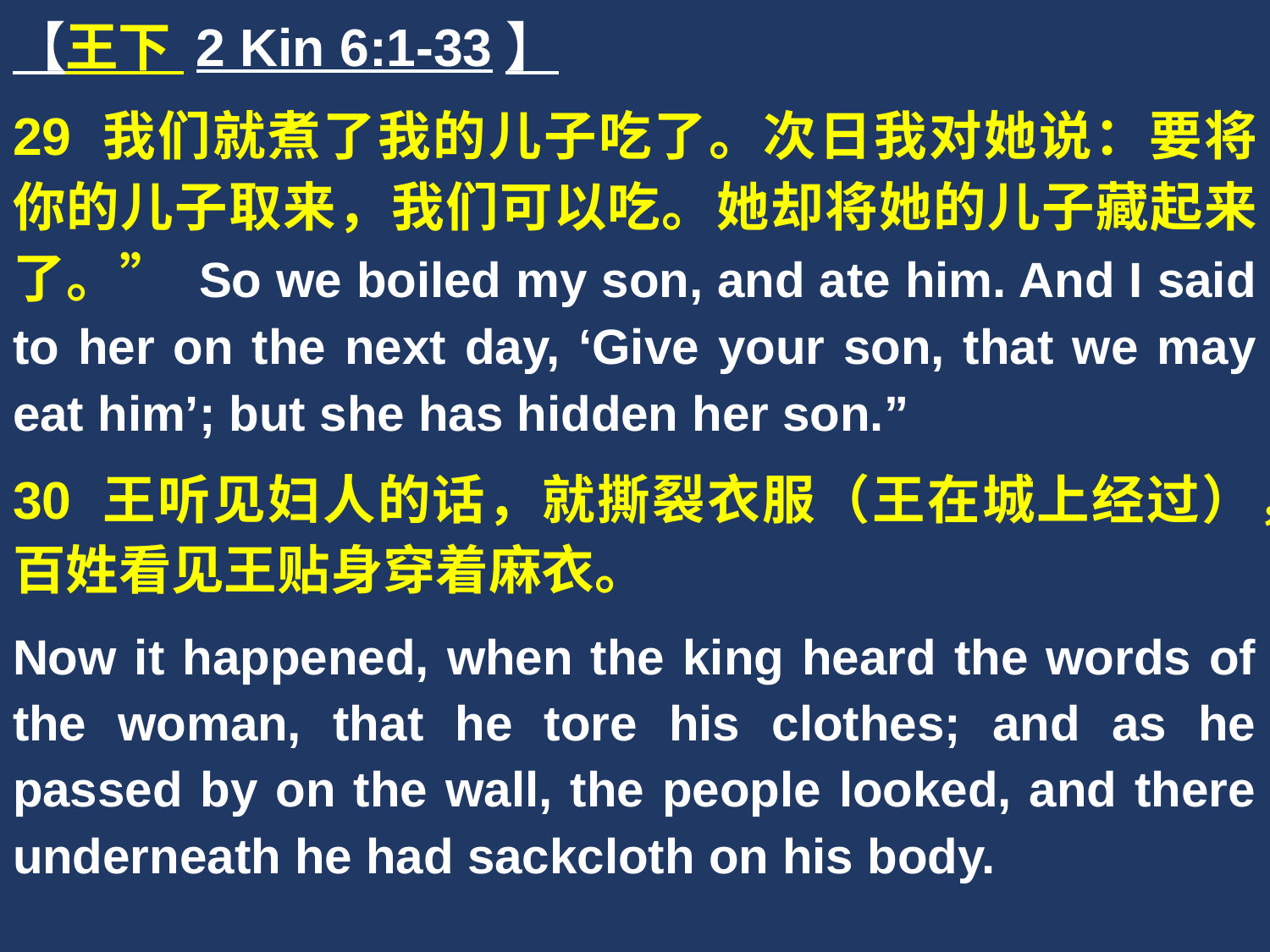

【王下 2 Kin 6:1-33】
29 我们就煮了我的儿子吃了。次日我对她说：要将你的儿子取来，我们可以吃。她却将她的儿子藏起来了。” So we boiled my son, and ate him. And I said to her on the next day, ‘Give your son, that we may eat him’; but she has hidden her son.”
30 王听见妇人的话，就撕裂衣服（王在城上经过），百姓看见王贴身穿着麻衣。
Now it happened, when the king heard the words of the woman, that he tore his clothes; and as he passed by on the wall, the people looked, and there underneath he had sackcloth on his body.